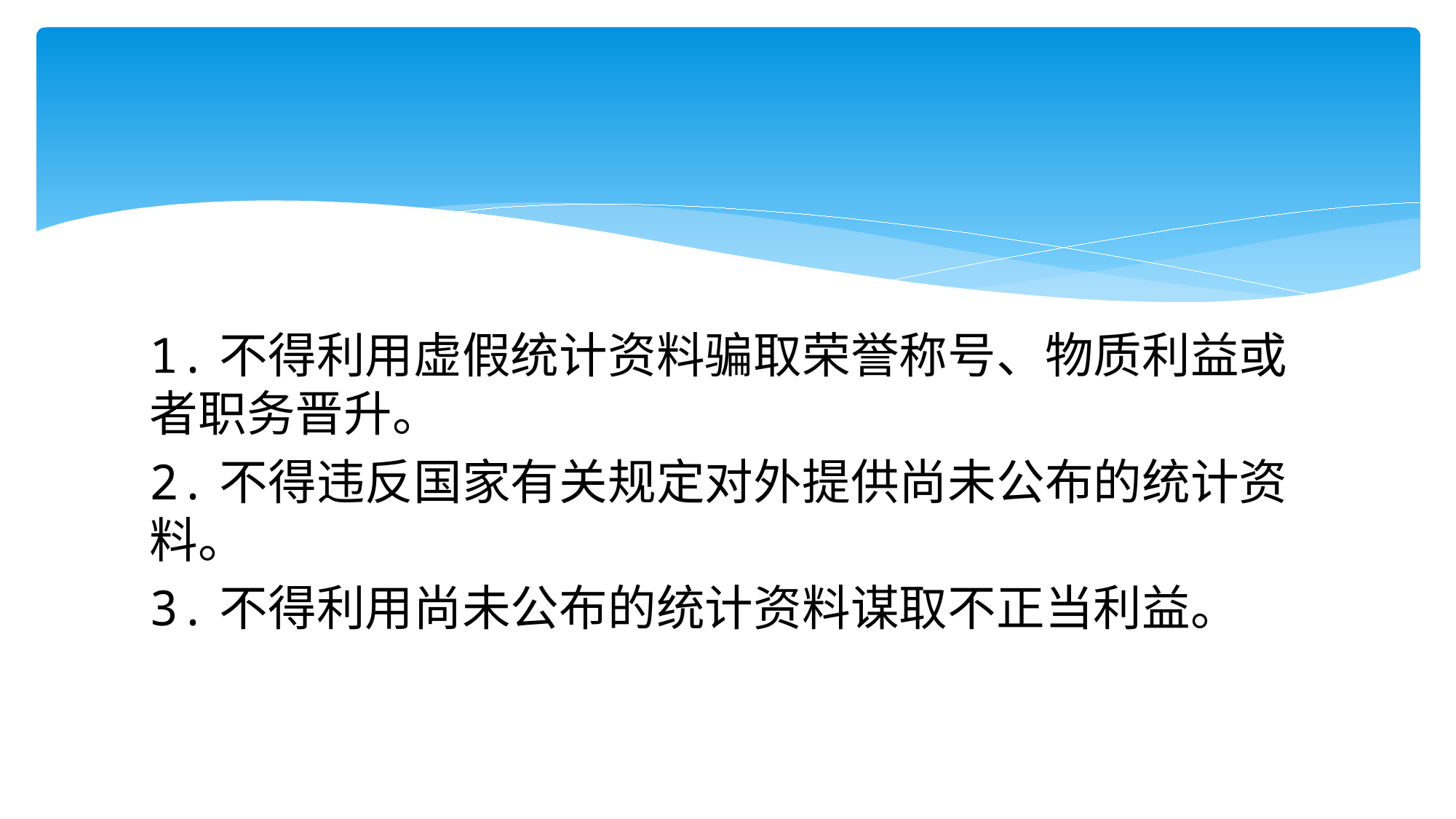

1.不得利用虚假统计资料骗取荣誉称号、物质利益或者职务晋升。
2.不得违反国家有关规定对外提供尚未公布的统计资料。
3.不得利用尚未公布的统计资料谋取不正当利益。